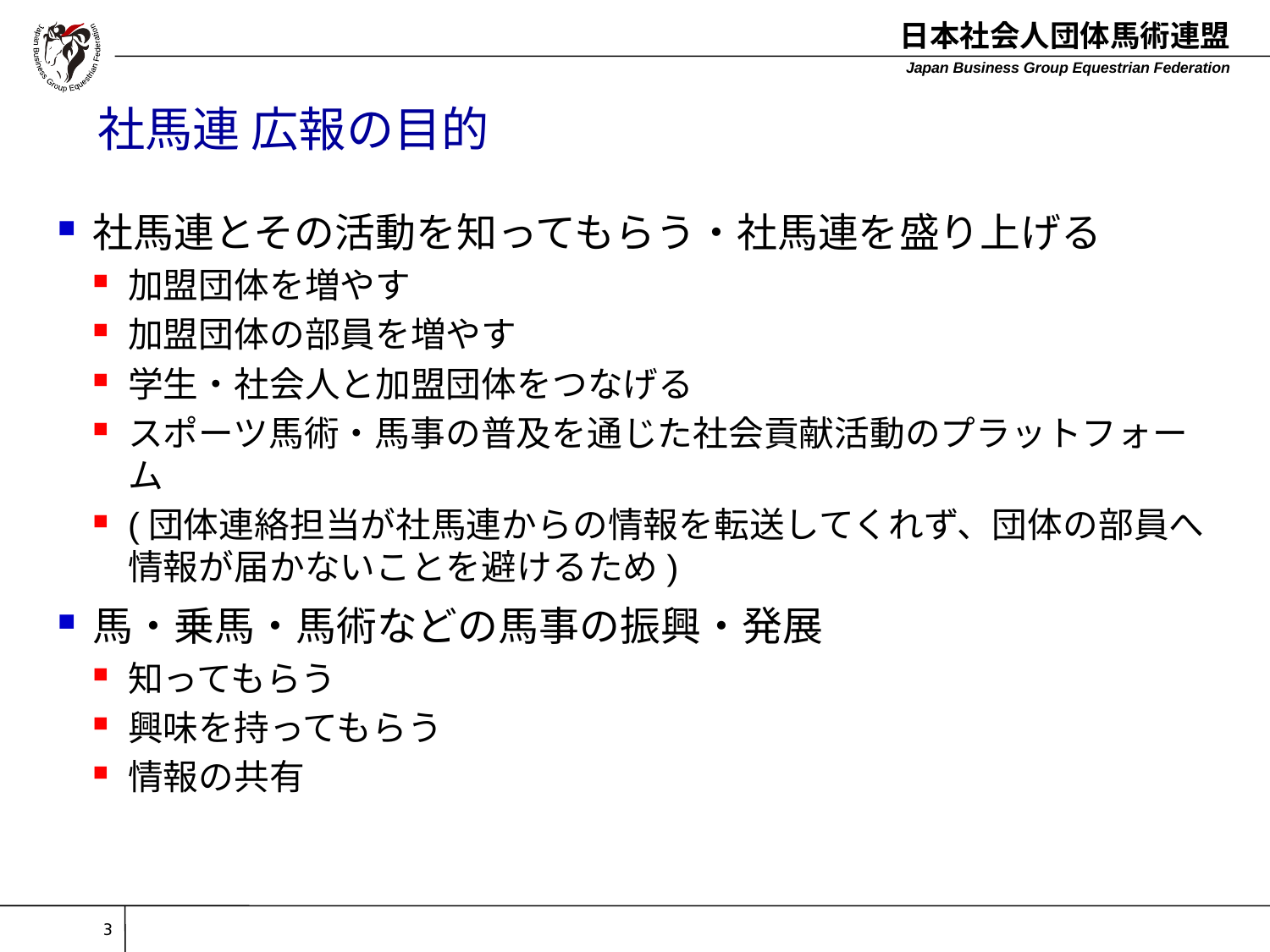

# 社馬連 広報の目的
社馬連とその活動を知ってもらう・社馬連を盛り上げる
加盟団体を増やす
加盟団体の部員を増やす
学生・社会人と加盟団体をつなげる
スポーツ馬術・馬事の普及を通じた社会貢献活動のプラットフォーム
(団体連絡担当が社馬連からの情報を転送してくれず、団体の部員へ情報が届かないことを避けるため)
馬・乗馬・馬術などの馬事の振興・発展
知ってもらう
興味を持ってもらう
情報の共有

3